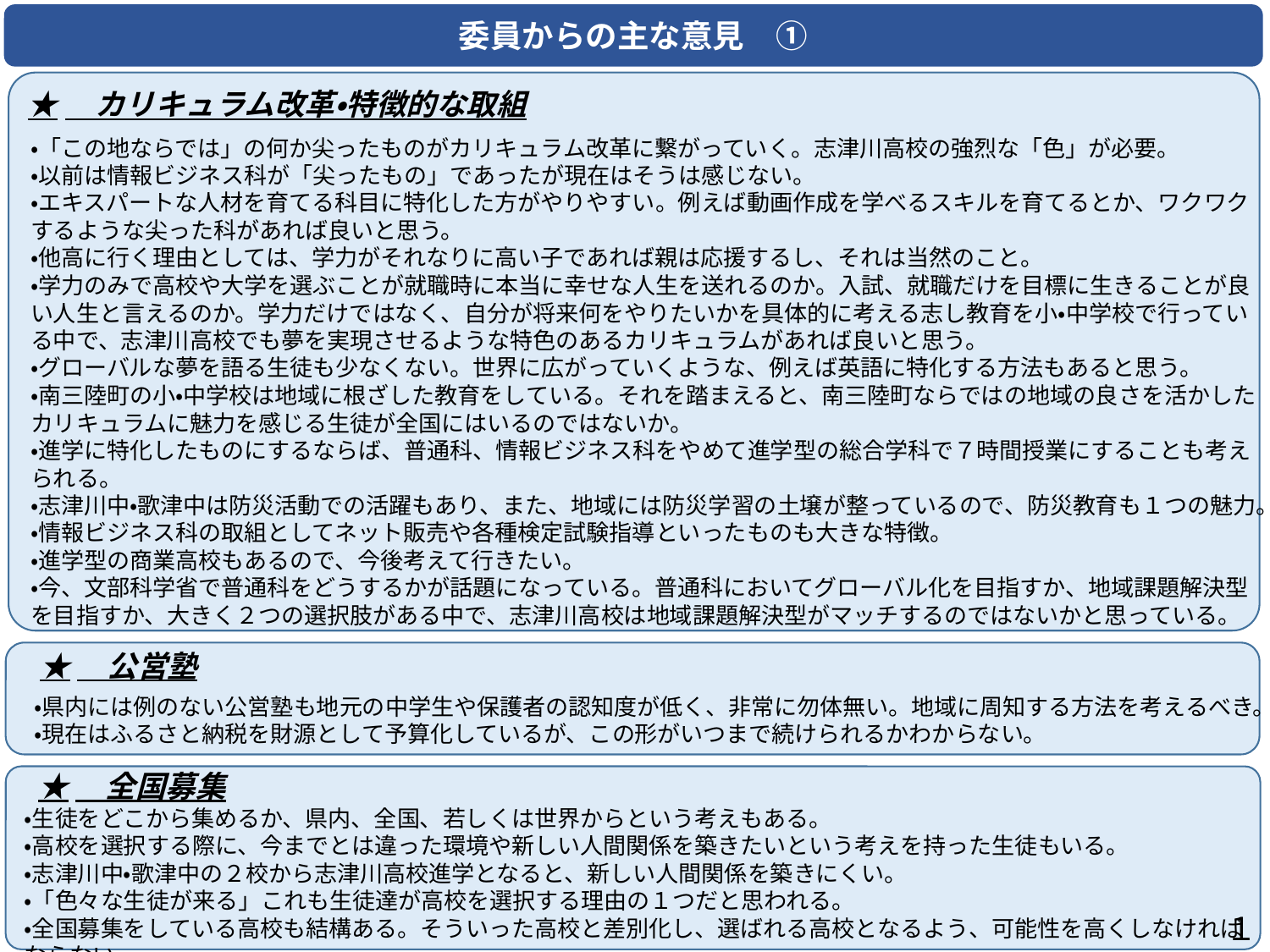

委員からの主な意見　①

★　カリキュラム改革・特徴的な取組
・「この地ならでは」の何か尖ったものがカリキュラム改革に繋がっていく。志津川高校の強烈な「色」が必要。
・以前は情報ビジネス科が「尖ったもの」であったが現在はそうは感じない。
・エキスパートな人材を育てる科目に特化した方がやりやすい。例えば動画作成を学べるスキルを育てるとか、ワクワクするような尖った科があれば良いと思う。
・他高に行く理由としては、学力がそれなりに高い子であれば親は応援するし、それは当然のこと。
・学力のみで高校や大学を選ぶことが就職時に本当に幸せな人生を送れるのか。入試、就職だけを目標に生きることが良い人生と言えるのか。学力だけではなく、自分が将来何をやりたいかを具体的に考える志し教育を小・中学校で行っている中で、志津川高校でも夢を実現させるような特色のあるカリキュラムがあれば良いと思う。
・グローバルな夢を語る生徒も少なくない。世界に広がっていくような、例えば英語に特化する方法もあると思う。
・南三陸町の小・中学校は地域に根ざした教育をしている。それを踏まえると、南三陸町ならではの地域の良さを活かしたカリキュラムに魅力を感じる生徒が全国にはいるのではないか。
・進学に特化したものにするならば、普通科、情報ビジネス科をやめて進学型の総合学科で７時間授業にすることも考えられる。
・志津川中・歌津中は防災活動での活躍もあり、また、地域には防災学習の土壌が整っているので、防災教育も１つの魅力。
・情報ビジネス科の取組としてネット販売や各種検定試験指導といったものも大きな特徴。
・進学型の商業高校もあるので、今後考えて行きたい。
・今、文部科学省で普通科をどうするかが話題になっている。普通科においてグローバル化を目指すか、地域課題解決型を目指すか、大きく２つの選択肢がある中で、志津川高校は地域課題解決型がマッチするのではないかと思っている。
★　公営塾

・県内には例のない公営塾も地元の中学生や保護者の認知度が低く、非常に勿体無い。地域に周知する方法を考えるべき。
・現在はふるさと納税を財源として予算化しているが、この形がいつまで続けられるかわからない。
★　全国募集

・生徒をどこから集めるか、県内、全国、若しくは世界からという考えもある。
・高校を選択する際に、今までとは違った環境や新しい人間関係を築きたいという考えを持った生徒もいる。
・志津川中・歌津中の２校から志津川高校進学となると、新しい人間関係を築きにくい。
・「色々な生徒が来る」これも生徒達が高校を選択する理由の１つだと思われる。
・全国募集をしている高校も結構ある。そういった高校と差別化し、選ばれる高校となるよう、可能性を高くしなければならない。
１